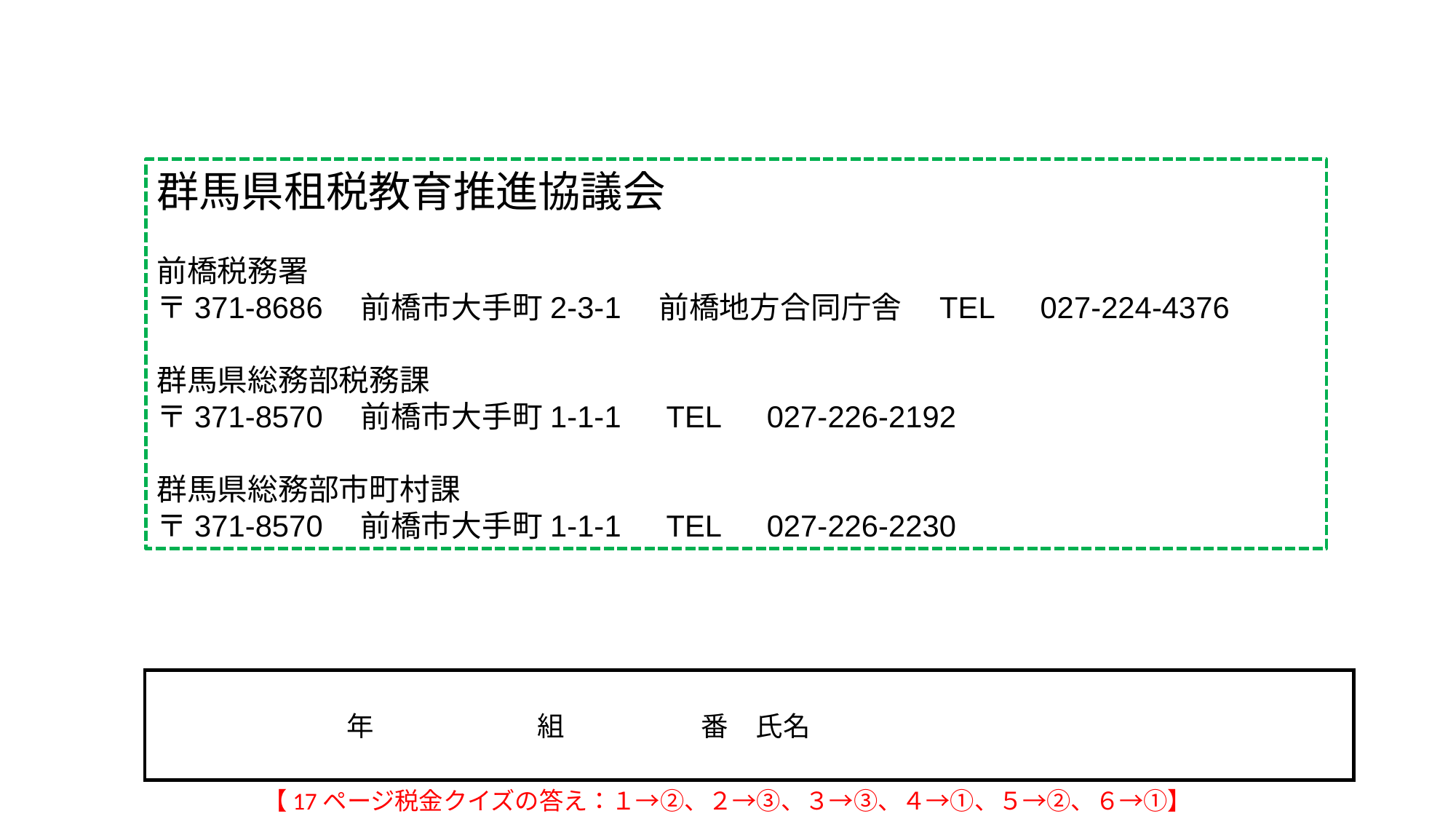

群馬県租税教育推進協議会

前橋税務署
〒371-8686　前橋市大手町2-3-1　前橋地方合同庁舎　TEL　027-224-4376

群馬県総務部税務課
〒371-8570　前橋市大手町1-1-1　TEL　027-226-2192

群馬県総務部市町村課
〒371-8570　前橋市大手町1-1-1　TEL　027-226-2230
　　　　　　　年　　　　　　組　　　　　番　氏名
【17ページ税金クイズの答え：１→②、２→③、３→③、４→①、５→②、６→①】